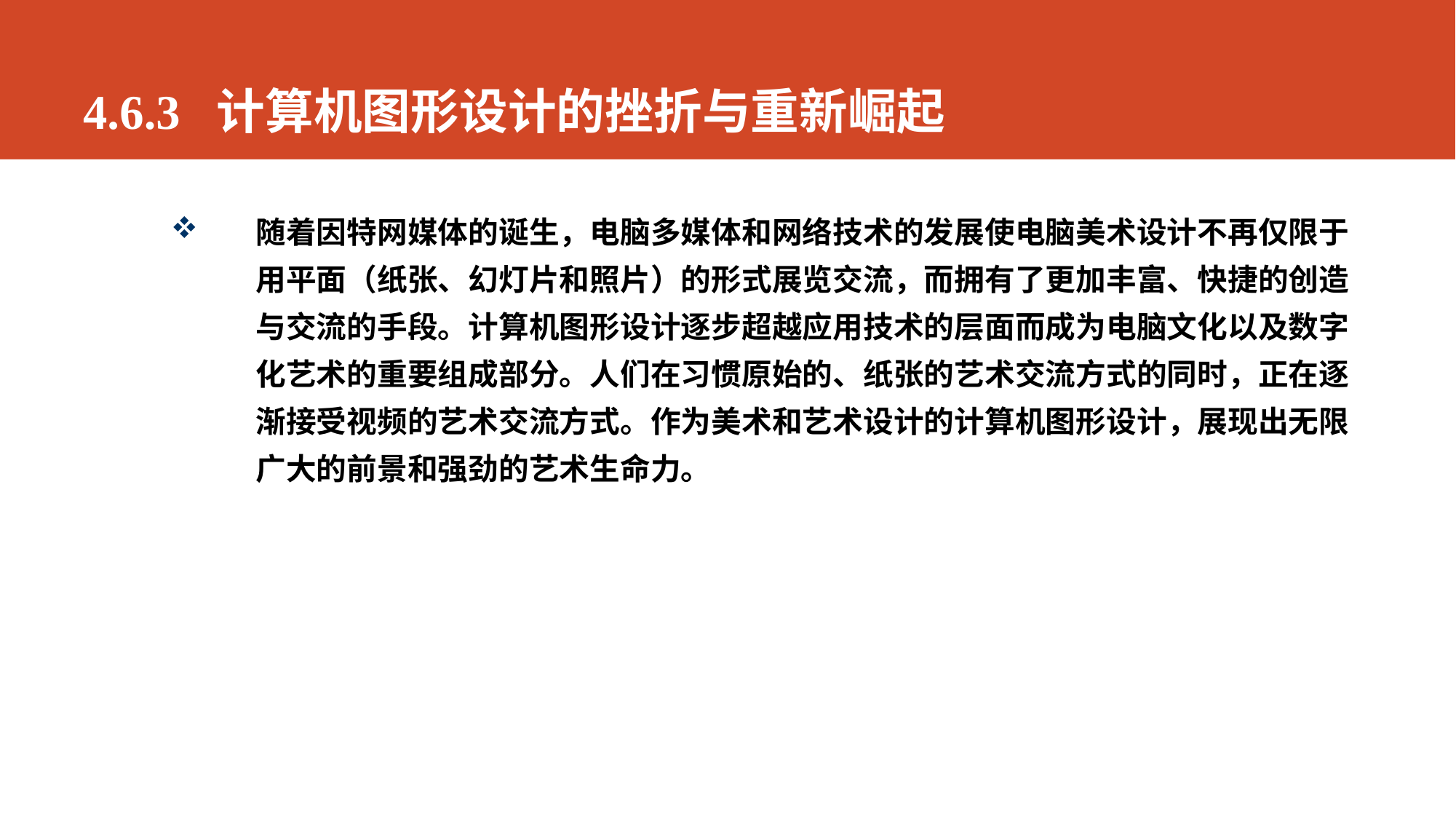

# 4.6.3  计算机图形设计的挫折与重新崛起
随着因特网媒体的诞生，电脑多媒体和网络技术的发展使电脑美术设计不再仅限于用平面（纸张、幻灯片和照片）的形式展览交流，而拥有了更加丰富、快捷的创造与交流的手段。计算机图形设计逐步超越应用技术的层面而成为电脑文化以及数字化艺术的重要组成部分。人们在习惯原始的、纸张的艺术交流方式的同时，正在逐渐接受视频的艺术交流方式。作为美术和艺术设计的计算机图形设计，展现出无限广大的前景和强劲的艺术生命力。